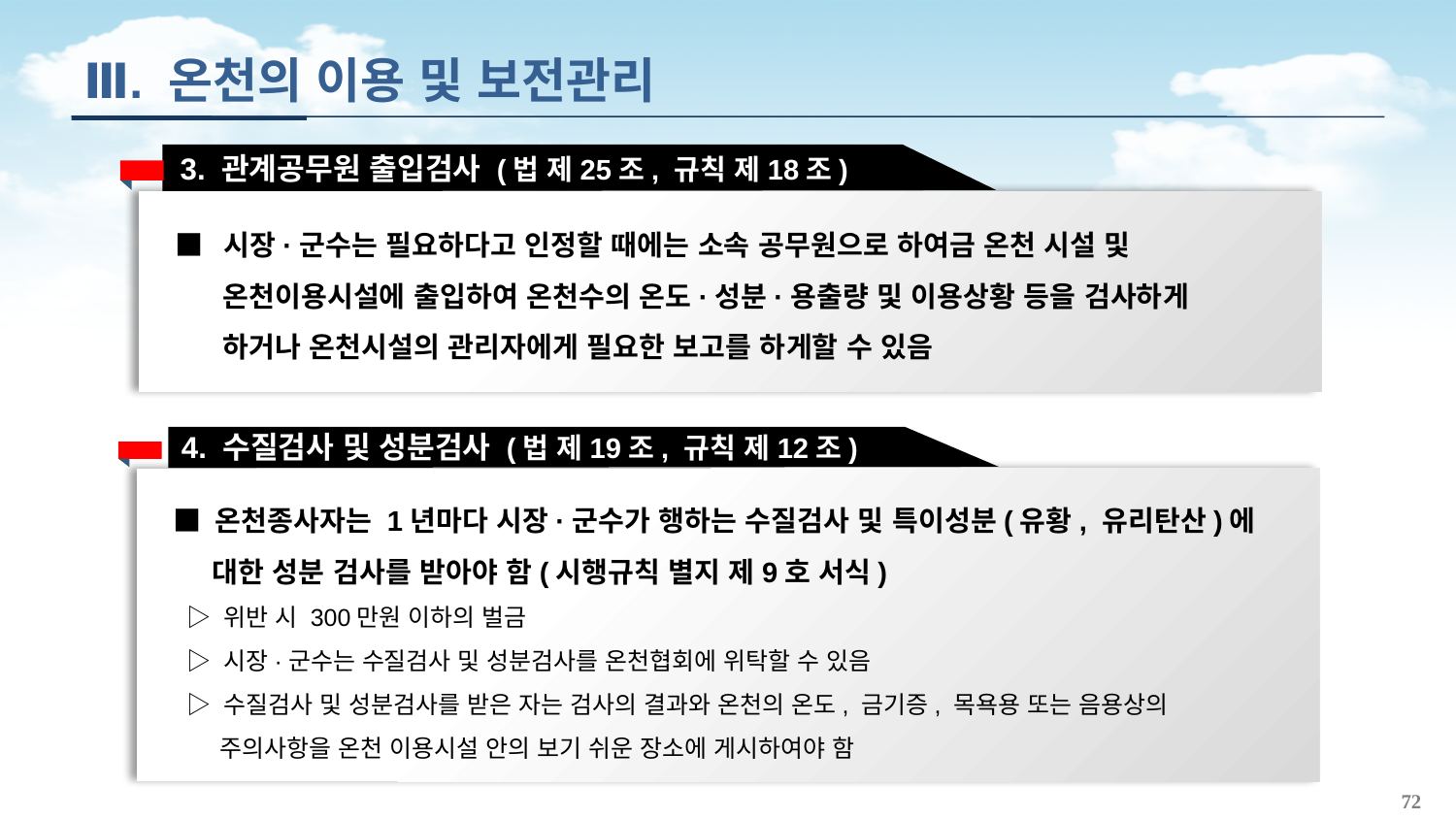

Ⅲ. 온천의 이용 및 보전관리
3. 관계공무원 출입검사 (법 제25조, 규칙 제18조)

■  시장·군수는 필요하다고 인정할 때에는 소속 공무원으로 하여금 온천 시설 및
     온천이용시설에 출입하여 온천수의 온도·성분·용출량 및 이용상황 등을 검사하게
     하거나 온천시설의 관리자에게 필요한 보고를 하게할 수 있음

4. 수질검사 및 성분검사 (법 제19조, 규칙 제12조)

■ 온천종사자는 1년마다 시장·군수가 행하는 수질검사 및 특이성분(유황, 유리탄산)에
    대한 성분 검사를 받아야 함(시행규칙 별지 제9호 서식)
  ▷ 위반 시 300만원 이하의 벌금
  ▷ 시장·군수는 수질검사 및 성분검사를 온천협회에 위탁할 수 있음
  ▷ 수질검사 및 성분검사를 받은 자는 검사의 결과와 온천의 온도, 금기증, 목욕용 또는 음용상의
      주의사항을 온천 이용시설 안의 보기 쉬운 장소에 게시하여야 함
72